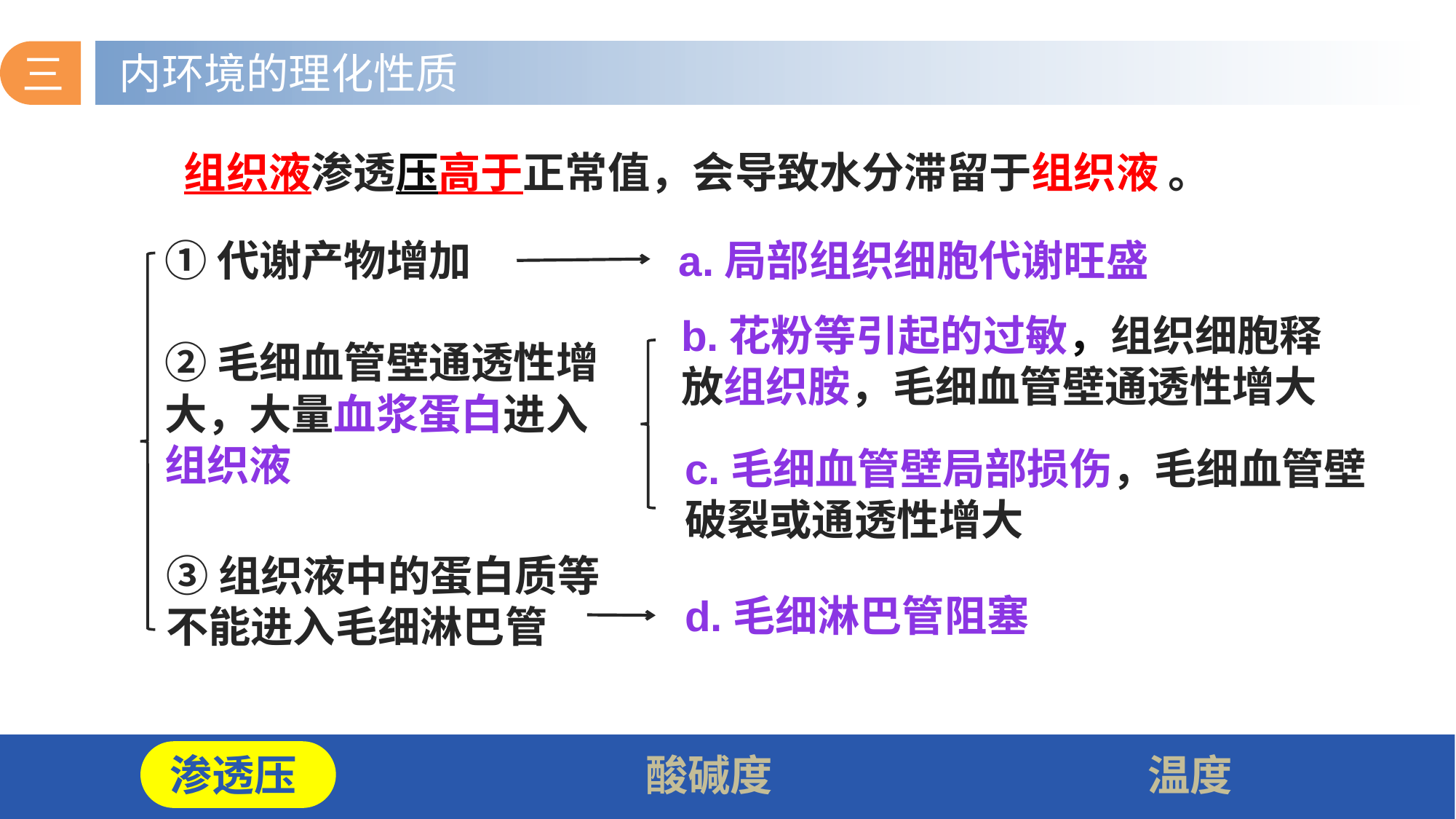

三
内环境的理化性质
组织液渗透压高于正常值，会导致水分滞留于组织液 。
①代谢产物增加
a.局部组织细胞代谢旺盛

b.花粉等引起的过敏，组织细胞释放组织胺，毛细血管壁通透性增大
②毛细血管壁通透性增大，大量血浆蛋白进入组织液

c.毛细血管壁局部损伤，毛细血管壁破裂或通透性增大
③组织液中的蛋白质等不能进入毛细淋巴管
d.毛细淋巴管阻塞

渗透压
酸碱度
温度